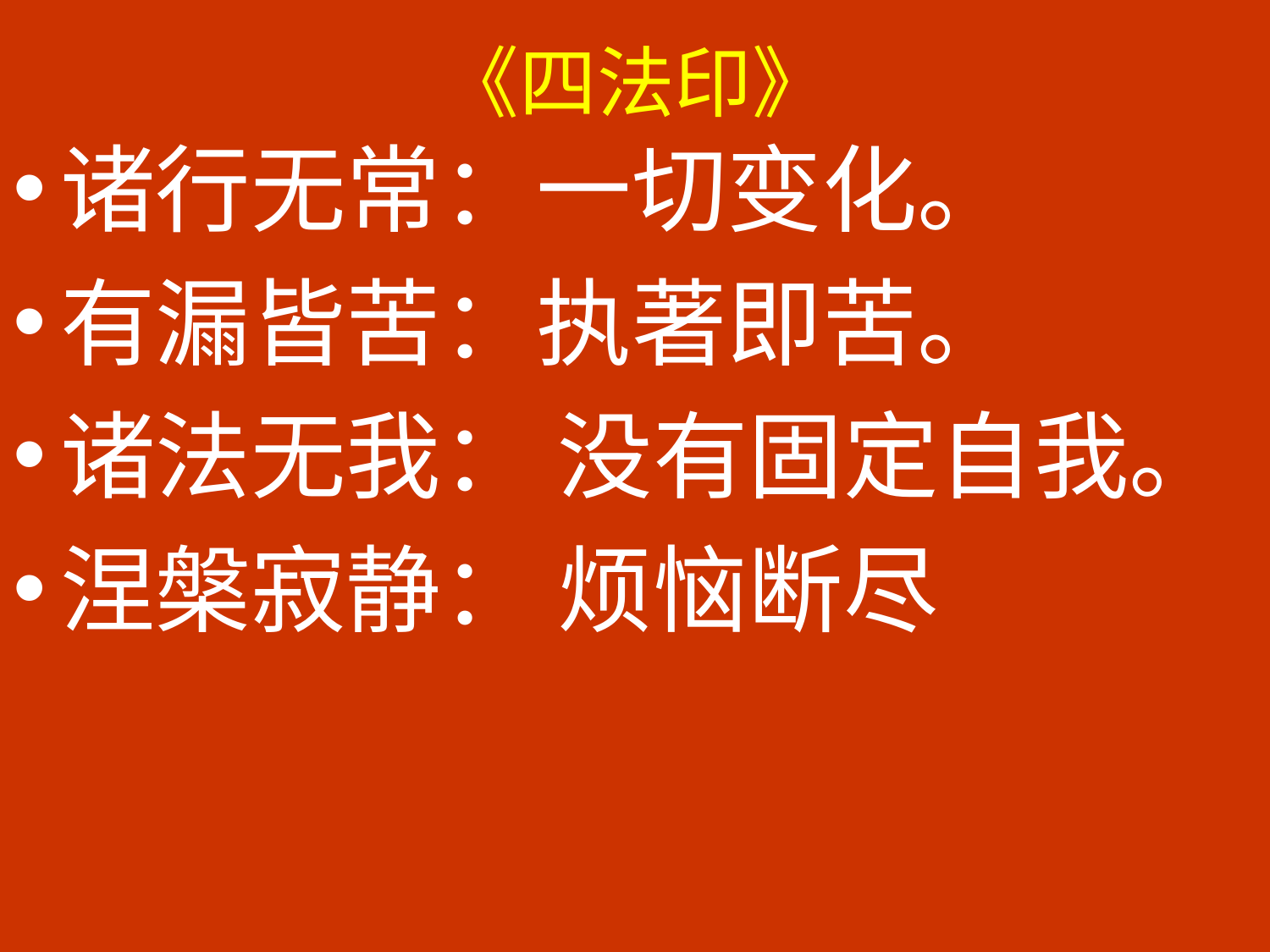

# 《四法印》
诸行无常：一切变化。
有漏皆苦：执著即苦。
诸法无我： 没有固定自我。
涅槃寂静： 烦恼断尽